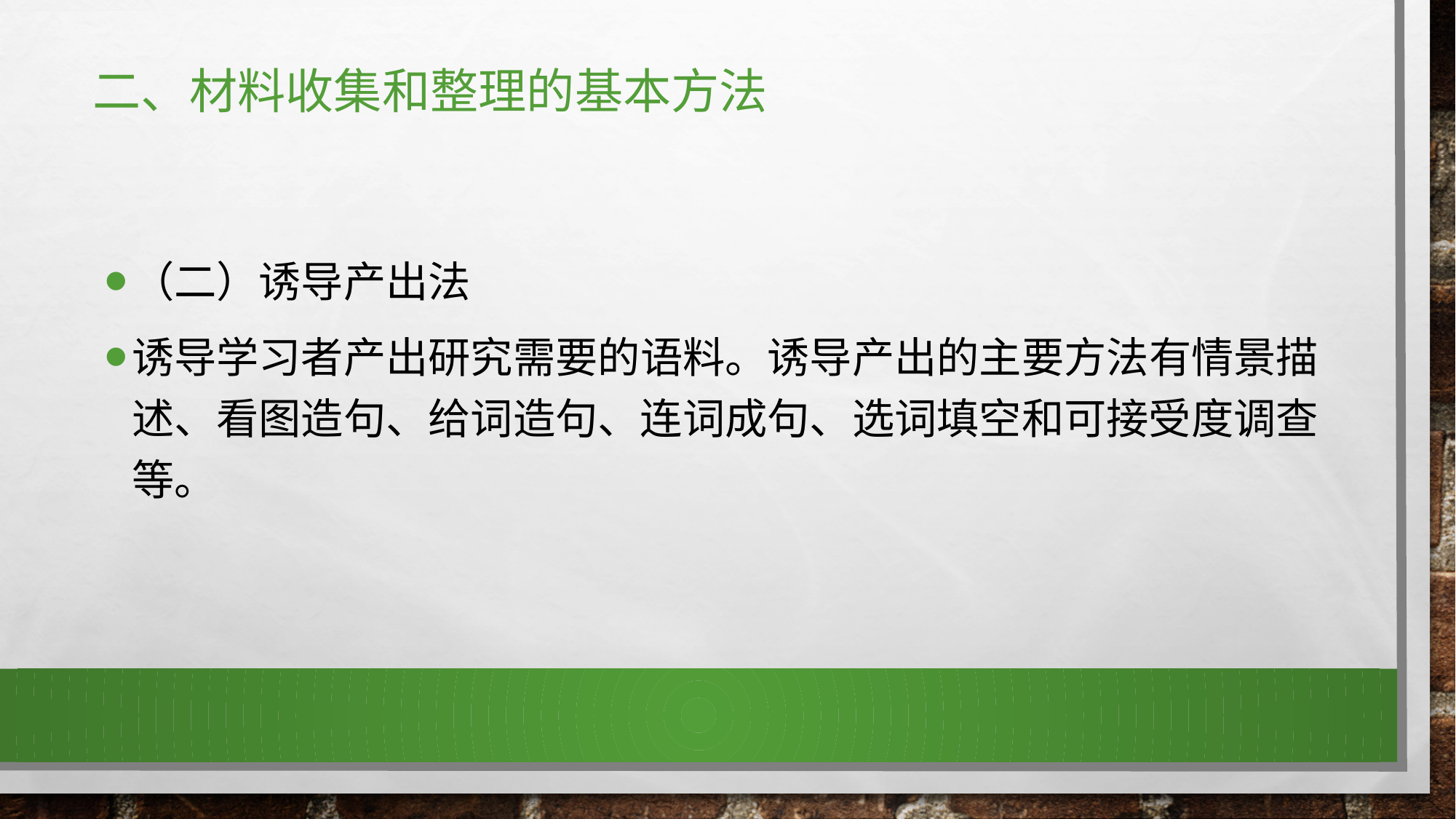

# 二、材料收集和整理的基本方法
（二）诱导产出法
诱导学习者产出研究需要的语料。诱导产出的主要方法有情景描述、看图造句、给词造句、连词成句、选词填空和可接受度调查等。